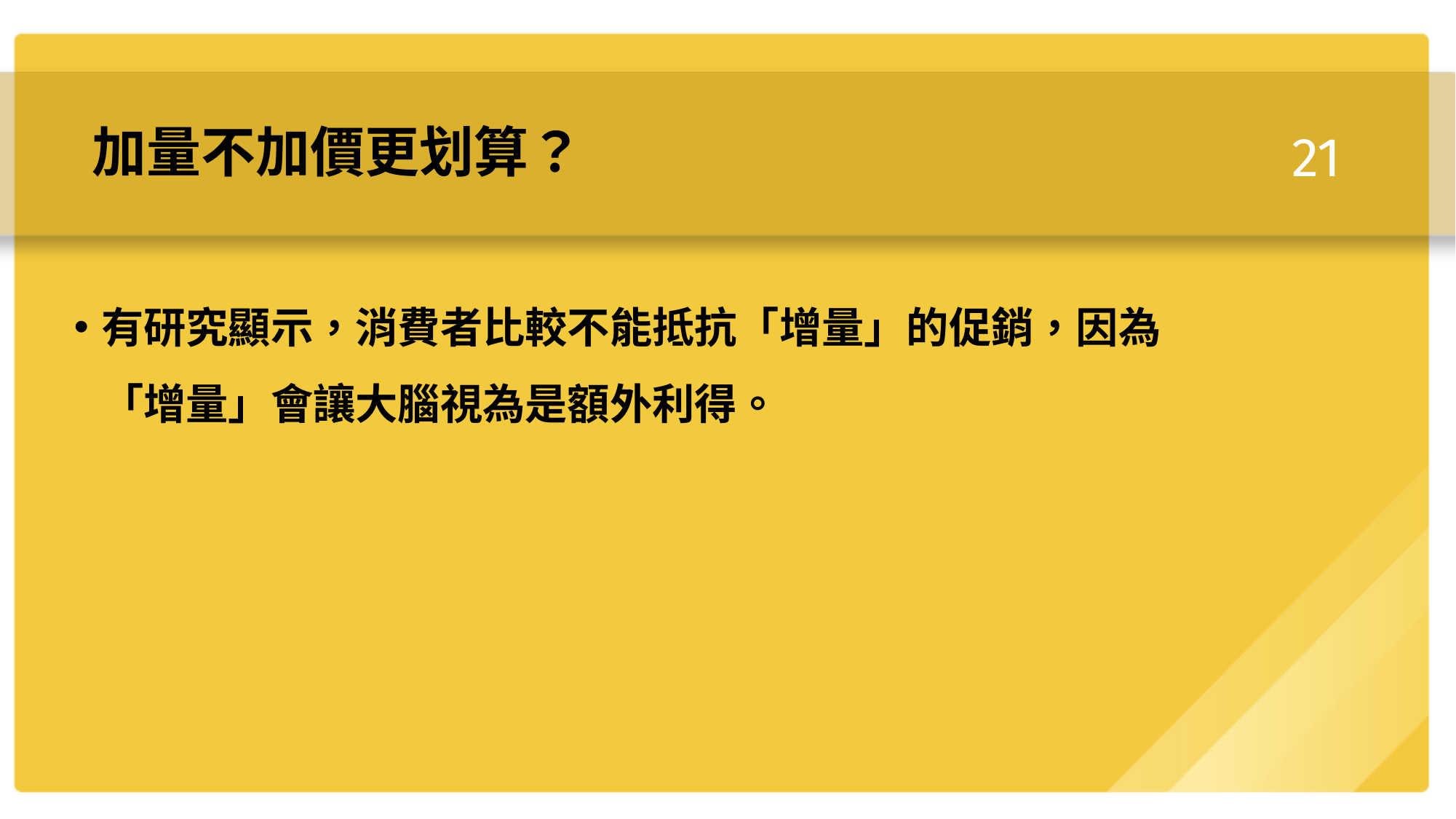

21
# 加量不加價更划算？
有研究顯示，消費者比較不能抵抗「增量」的促銷，因為「增量」會讓大腦視為是額外利得。